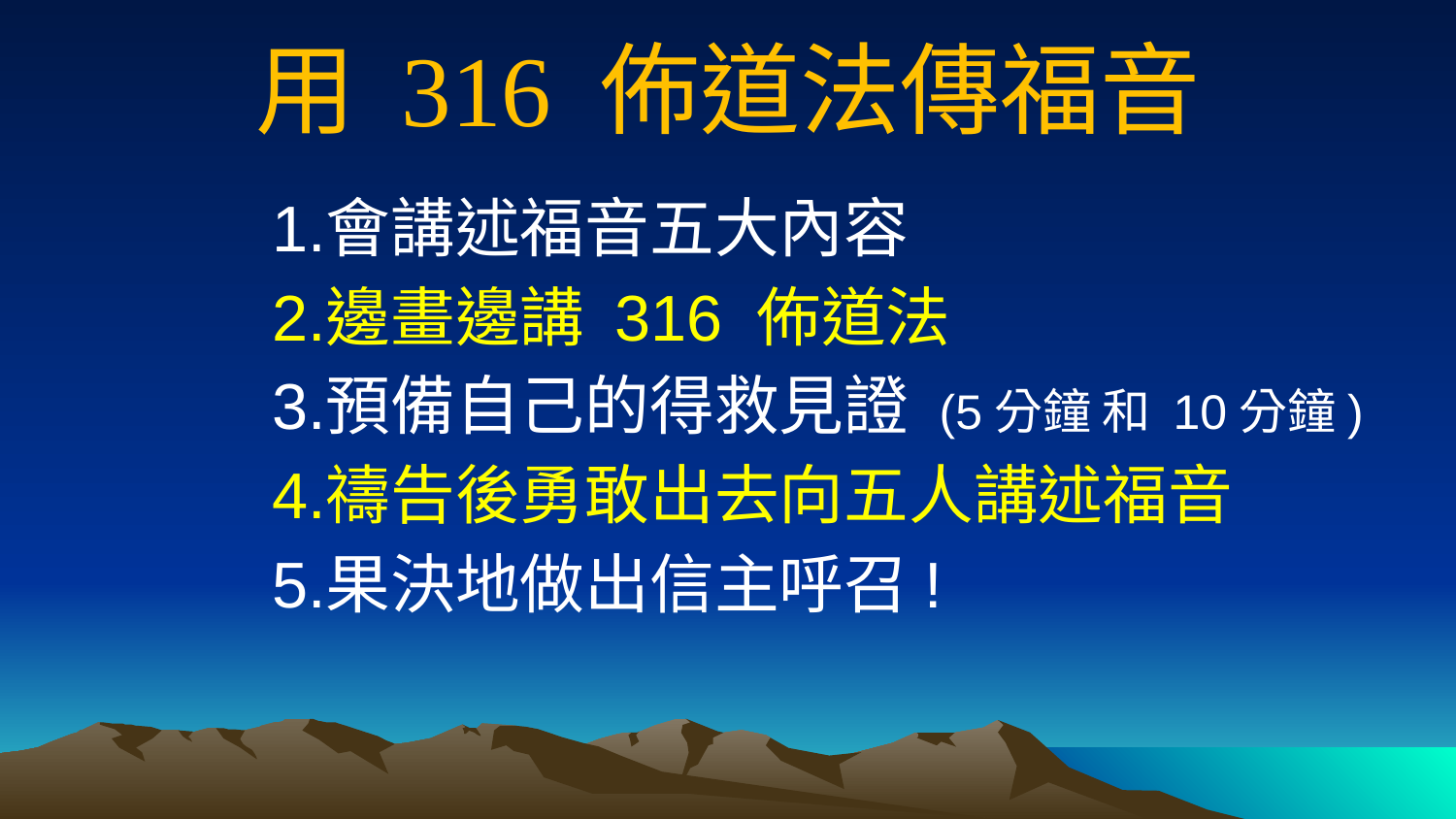

用 316 佈道法傳福音
會講述福音五大內容
邊畫邊講 316 佈道法
預備自己的得救見證 (5分鐘 和 10分鐘)
禱告後勇敢出去向五人講述福音
果決地做出信主呼召!